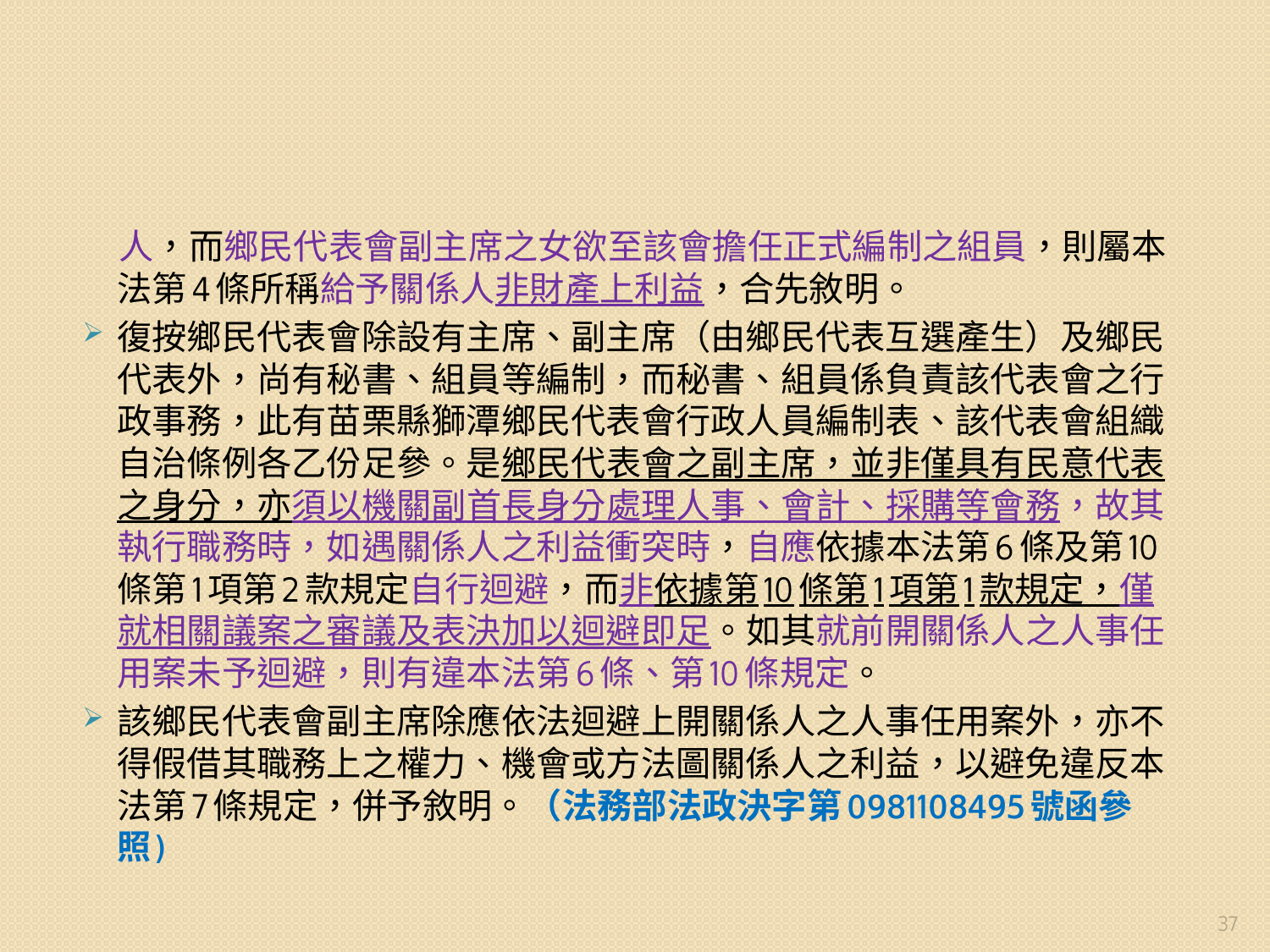

#
    人，而鄉民代表會副主席之女欲至該會擔任正式編制之組員，則屬本法第4條所稱給予關係人非財產上利益，合先敘明。
復按鄉民代表會除設有主席、副主席（由鄉民代表互選產生）及鄉民代表外，尚有秘書、組員等編制，而秘書、組員係負責該代表會之行政事務，此有苗栗縣獅潭鄉民代表會行政人員編制表、該代表會組織自治條例各乙份足參。是鄉民代表會之副主席，並非僅具有民意代表之身分，亦須以機關副首長身分處理人事、會計、採購等會務，故其執行職務時，如遇關係人之利益衝突時，自應依據本法第6條及第10條第1項第2款規定自行迴避，而非依據第10條第1項第1款規定，僅就相關議案之審議及表決加以迴避即足。如其就前開關係人之人事任用案未予迴避，則有違本法第6條、第10條規定。
該鄉民代表會副主席除應依法迴避上開關係人之人事任用案外，亦不得假借其職務上之權力、機會或方法圖關係人之利益，以避免違反本法第7條規定，併予敘明。（法務部法政決字第0981108495號函參照)
37